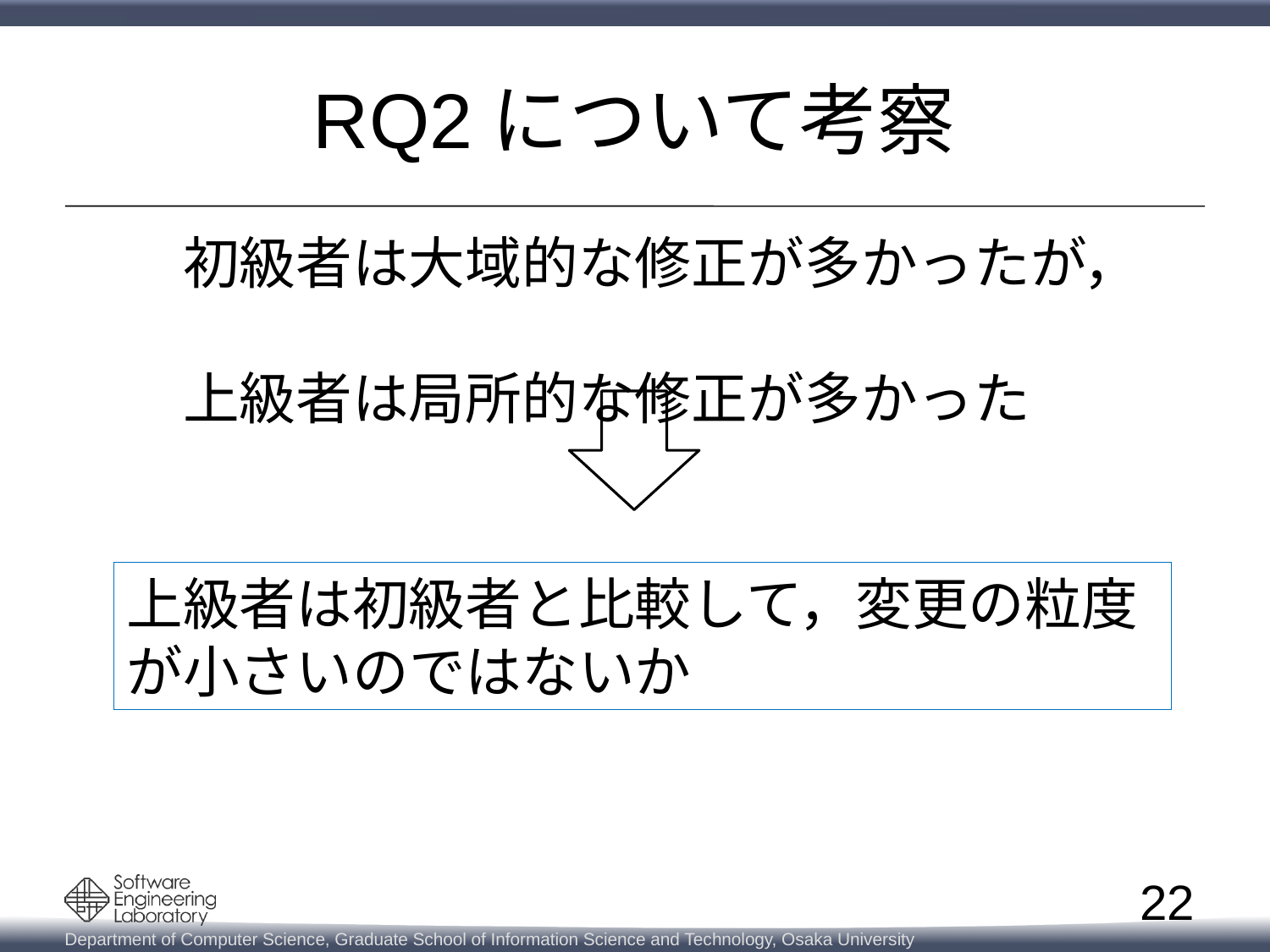

# RQ2について考察
初級者は大域的な修正が多かったが，
上級者は局所的な修正が多かった

上級者は初級者と比較して，変更の粒度が小さいのではないか
22